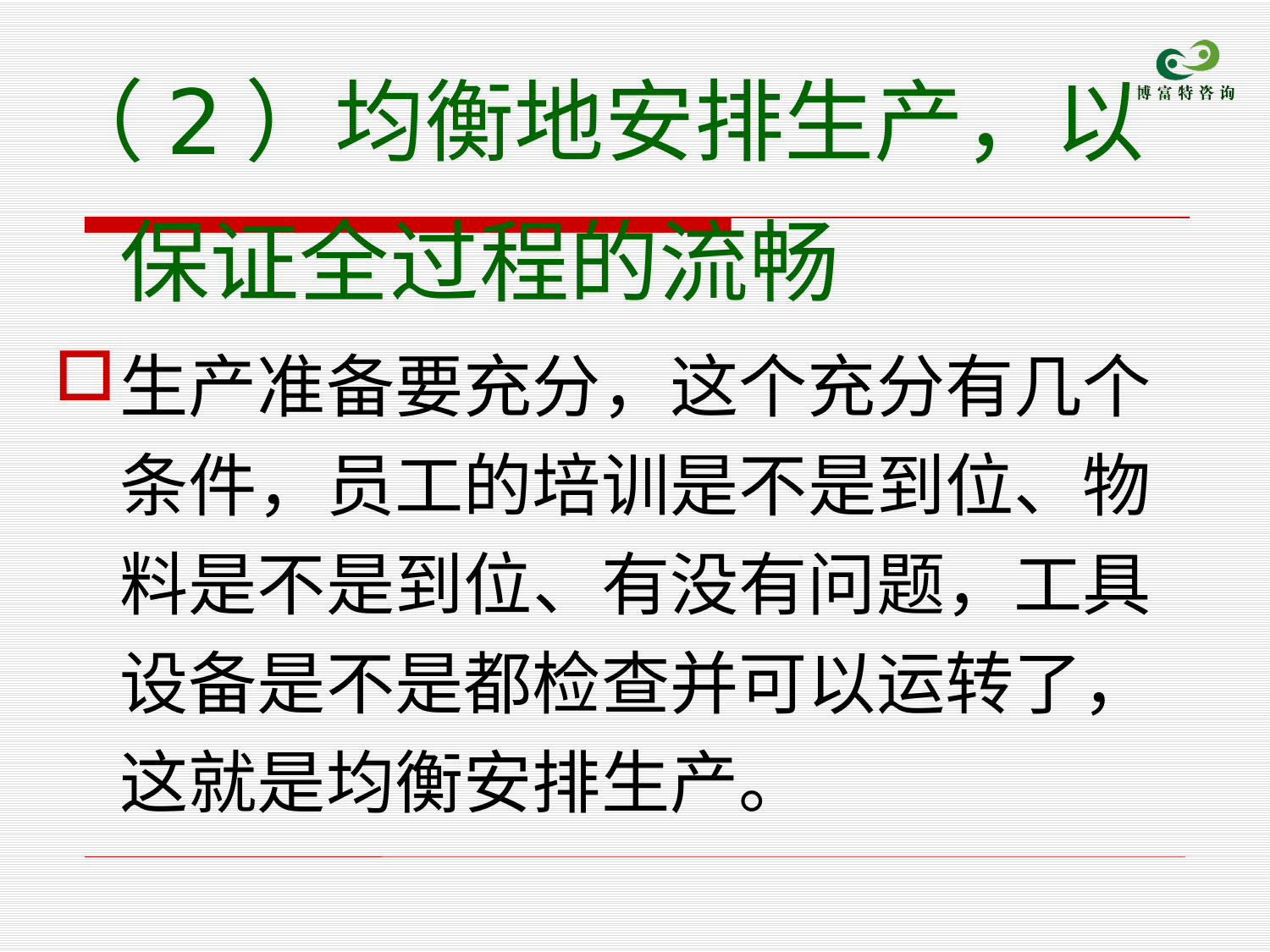

（2）均衡地安排生产，以保证全过程的流畅
生产准备要充分，这个充分有几个条件，员工的培训是不是到位、物料是不是到位、有没有问题，工具设备是不是都检查并可以运转了，这就是均衡安排生产。
712